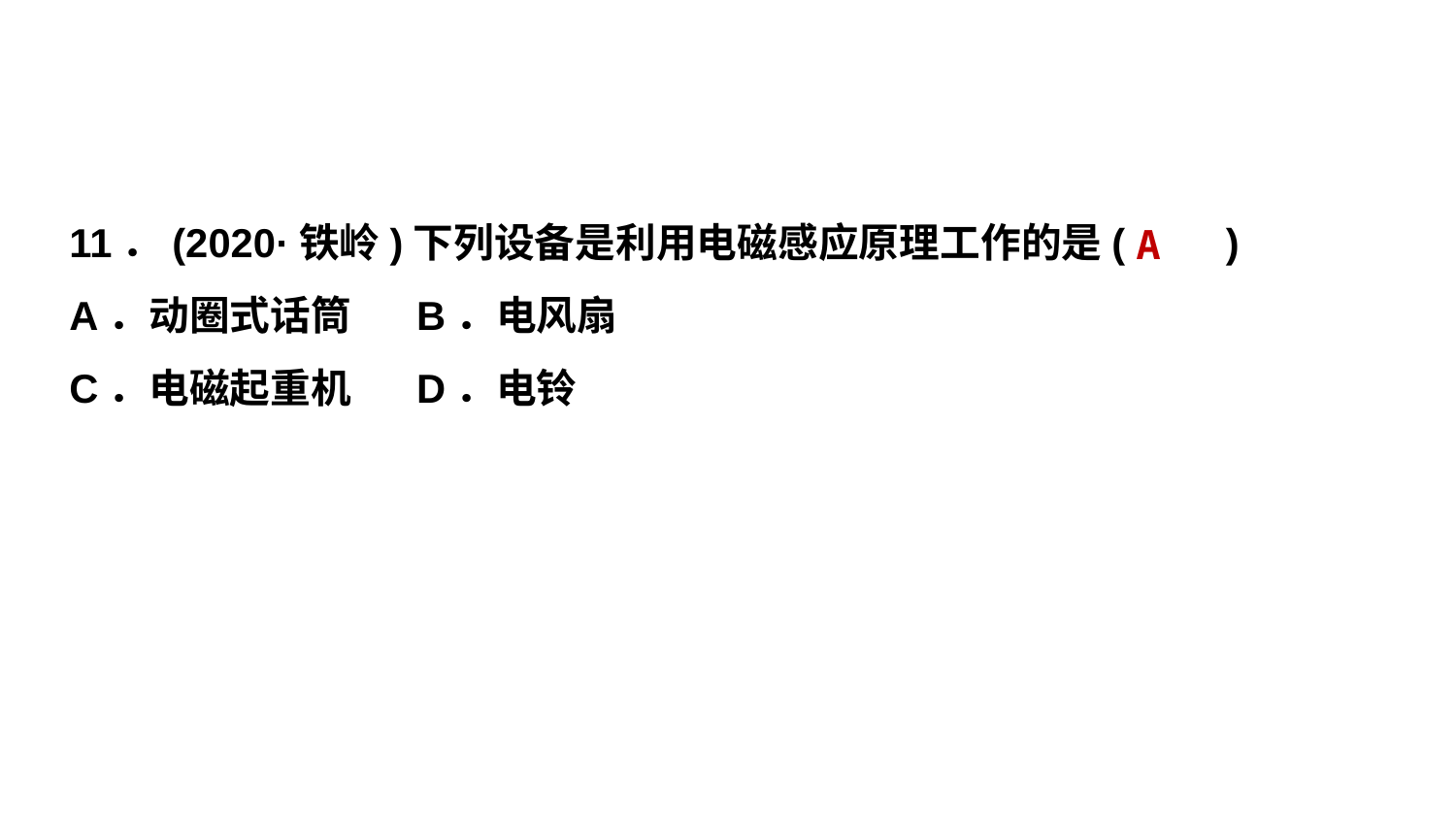

11．(2020·铁岭)下列设备是利用电磁感应原理工作的是(　　)
A．动圈式话筒      B．电风扇
C．电磁起重机      D．电铃
A